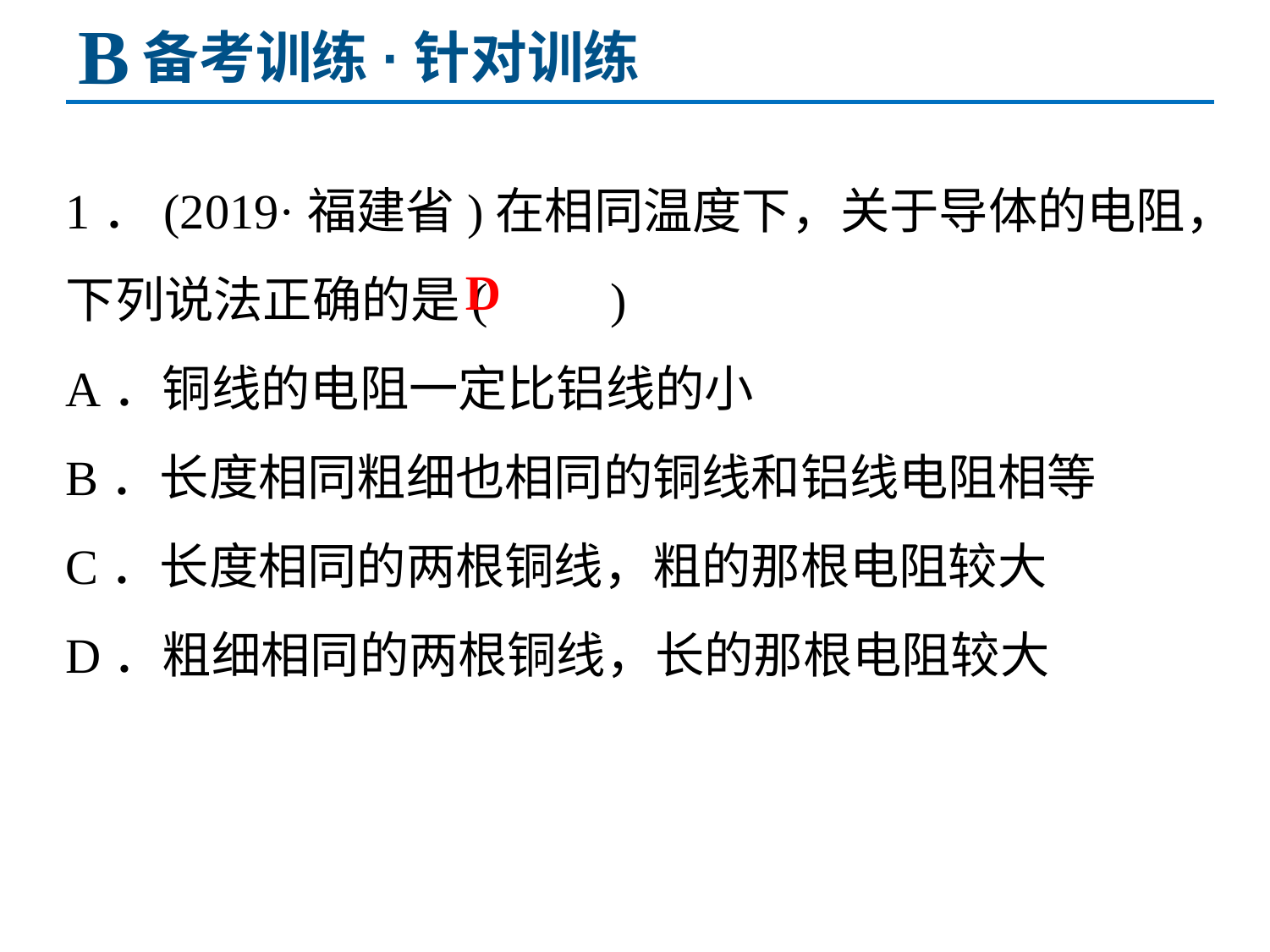

B
备考训练·针对训练
1．(2019·福建省)在相同温度下，关于导体的电阻，下列说法正确的是(　　)
A．铜线的电阻一定比铝线的小
B．长度相同粗细也相同的铜线和铝线电阻相等
C．长度相同的两根铜线，粗的那根电阻较大
D．粗细相同的两根铜线，长的那根电阻较大
D